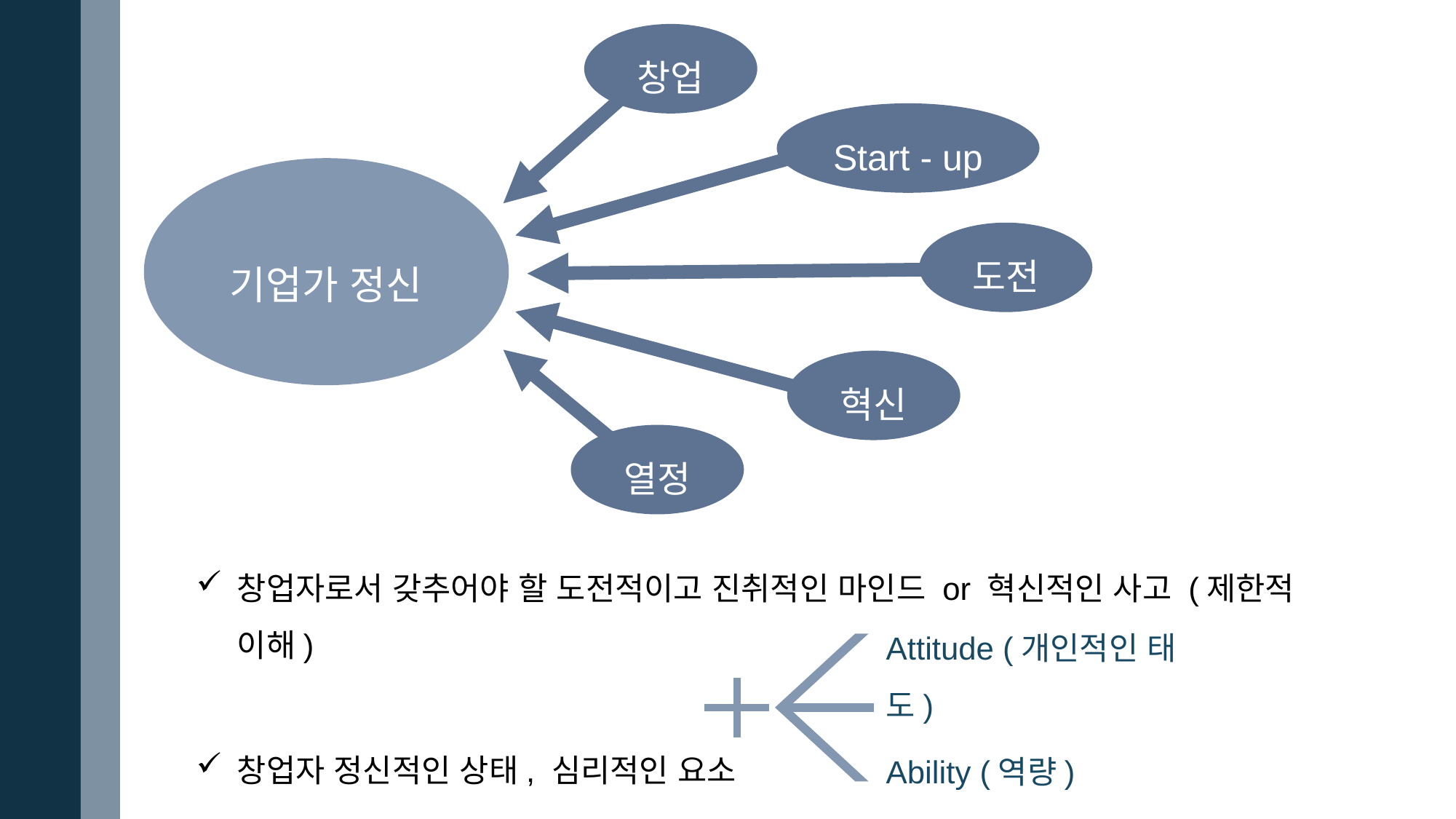

창업
Start - up
기업가 정신
도전
혁신
열정
창업자로서 갖추어야 할 도전적이고 진취적인 마인드 or 혁신적인 사고 (제한적 이해)

창업자 정신적인 상태, 심리적인 요소
Attitude (개인적인 태도)
Ability (역량)
Value (가치 창출)